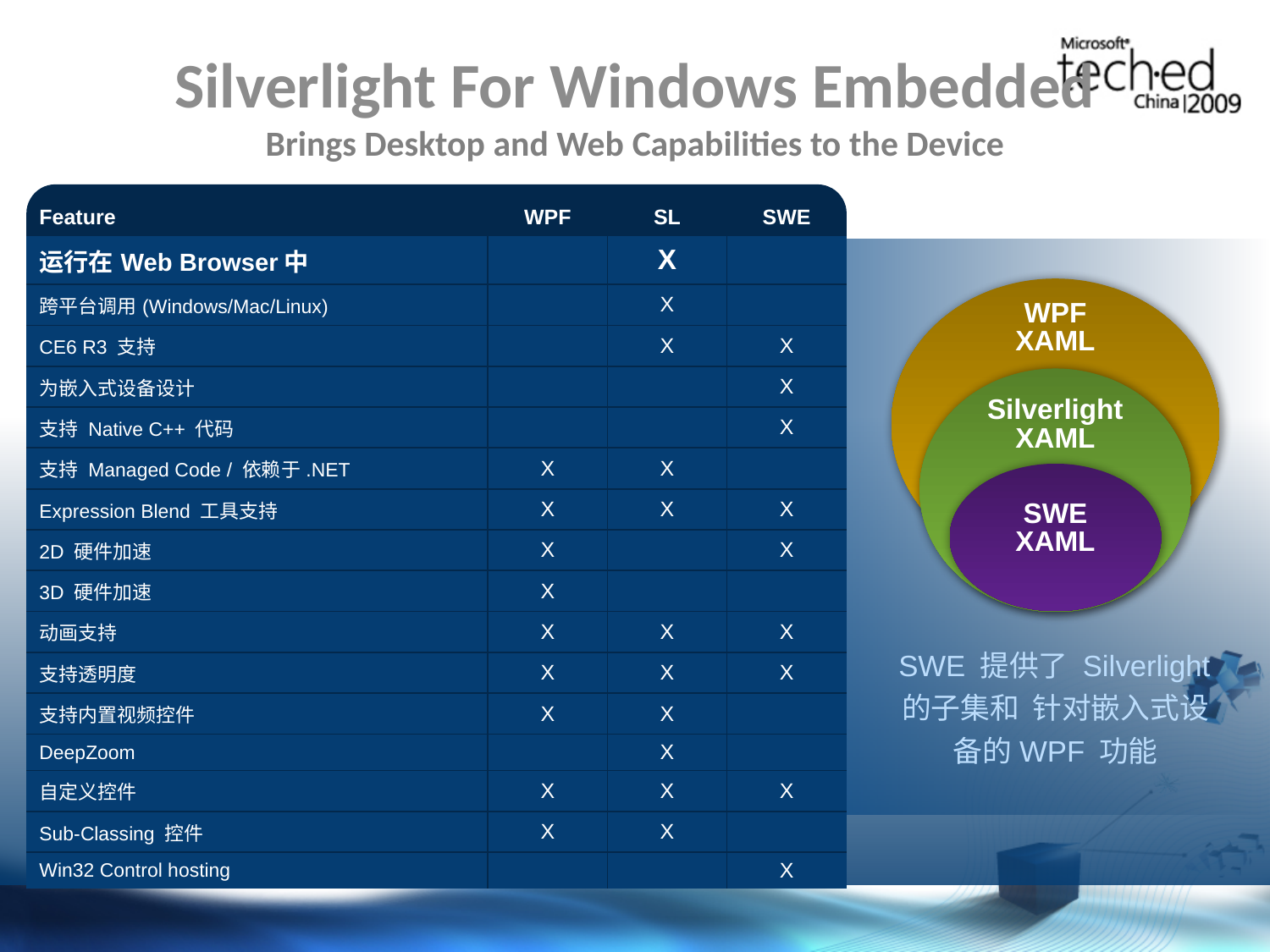

# Silverlight For Windows Embedded Brings Desktop and Web Capabilities to the Device

| Feature | WPF | SL | SWE |
| --- | --- | --- | --- |
| 运行在Web Browser中 |  | X |  |
| 跨平台调用(Windows/Mac/Linux) |  | X |  |
| CE6 R3 支持 |  | X | X |
| 为嵌入式设备设计 |  |  | X |
| 支持 Native C++ 代码 |  |  | X |
| 支持 Managed Code / 依赖于.NET | X | X |  |
| Expression Blend 工具支持 | X | X | X |
| 2D 硬件加速 | X |  | X |
| 3D 硬件加速 | X |  |  |
| 动画支持 | X | X | X |
| 支持透明度 | X | X | X |
| 支持内置视频控件 | X | X |  |
| DeepZoom |  | X |  |
| 自定义控件 | X | X | X |
| Sub-Classing 控件 | X | X |  |
| Win32 Control hosting |  |  | X |

WPF XAML

Silverlight XAML

SWE
XAML
SWE 提供了 Silverlight的子集和  针对嵌入式设备的WPF 功能